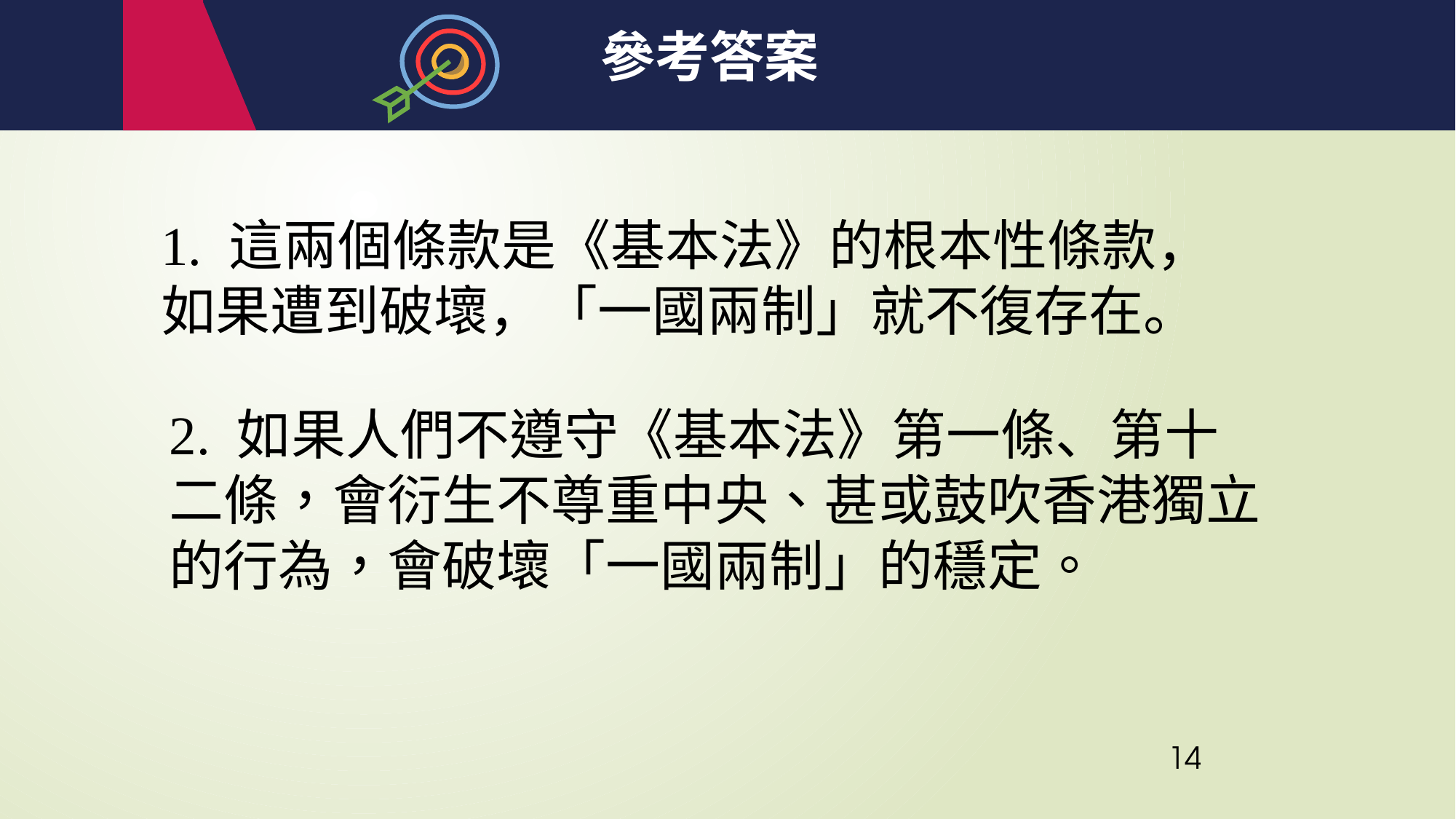

參考答案
1. 這兩個條款是《基本法》的根本性條款，如果遭到破壞，「一國兩制」就不復存在。
2. 如果人們不遵守《基本法》第一條、第十二條，會衍生不尊重中央、甚或鼓吹香港獨立的行為，會破壞「一國兩制」的穩定。
14